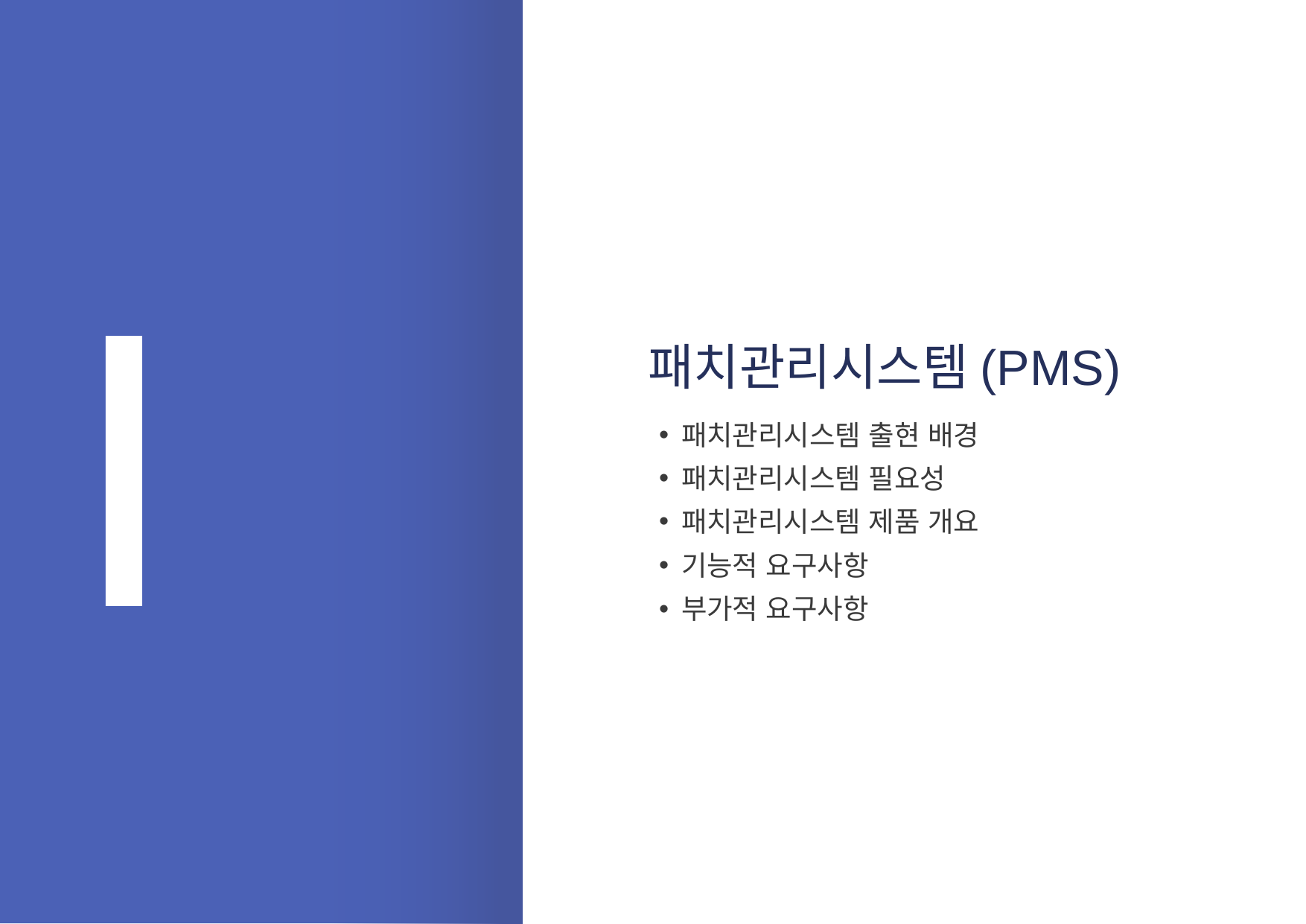

Ⅰ
패치관리시스템(PMS)
패치관리시스템 출현 배경
패치관리시스템 필요성
패치관리시스템 제품 개요
기능적 요구사항
부가적 요구사항
3